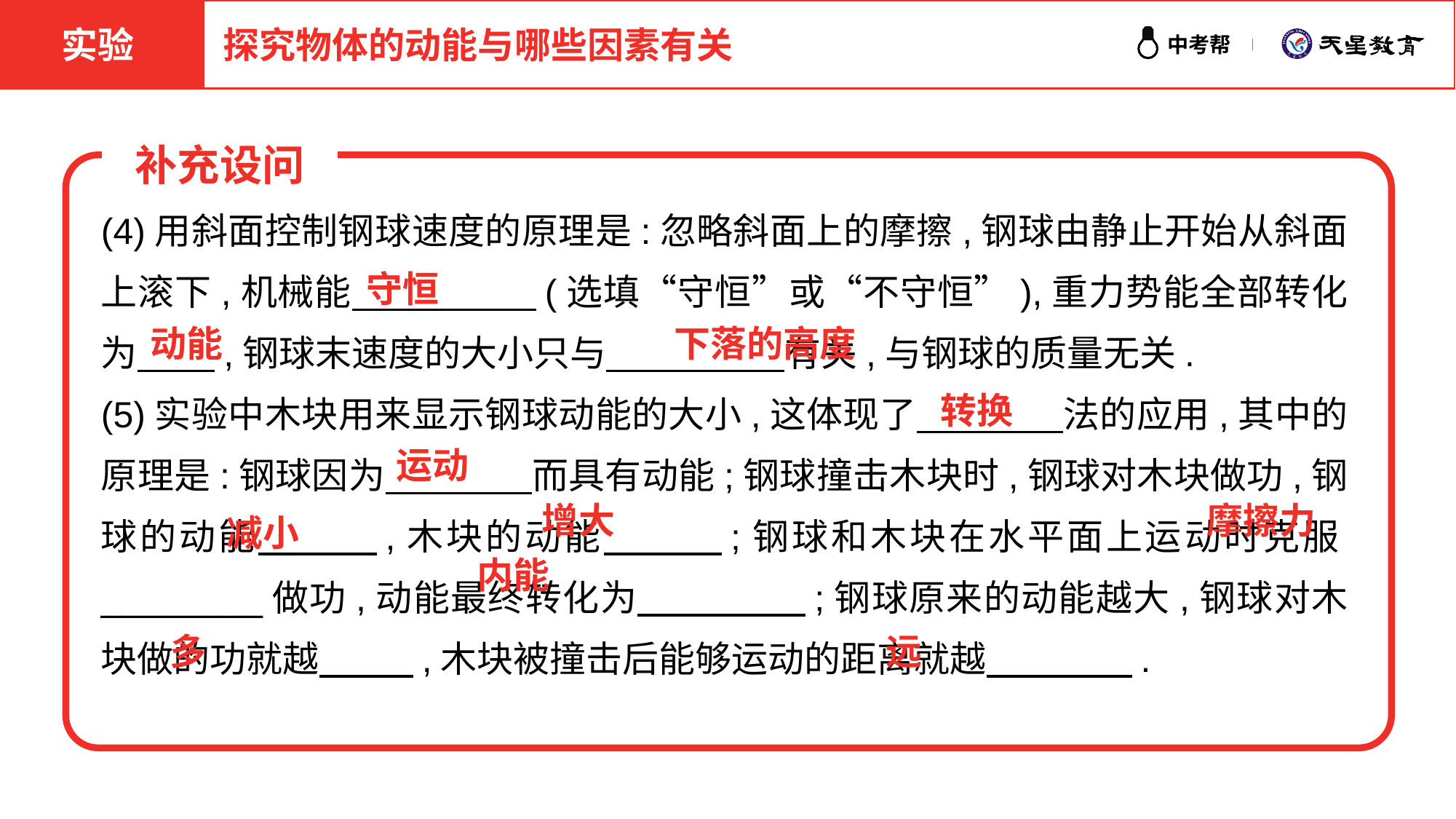

实验
探究物体的动能与哪些因素有关
补充设问

(4)用斜面控制钢球速度的原理是:忽略斜面上的摩擦,钢球由静止开始从斜面上滚下,机械能　　    　　(选填“守恒”或“不守恒”),重力势能全部转化为     　,钢球末速度的大小只与　    　　　有关,与钢球的质量无关.
(5)实验中木块用来显示钢球动能的大小,这体现了　　　　法的应用,其中的原理是:钢球因为　　　　而具有动能;钢球撞击木块时,钢球对木块做功,钢球的动能　　　,木块的动能　　　;钢球和木块在水平面上运动时克服________做功,动能最终转化为　　  　　;钢球原来的动能越大,钢球对木块做的功就越　       ,木块被撞击后能够运动的距离就越　　　　.
守恒
动能
下落的高度
转换
运动
增大
摩擦力
减小
内能
多
远